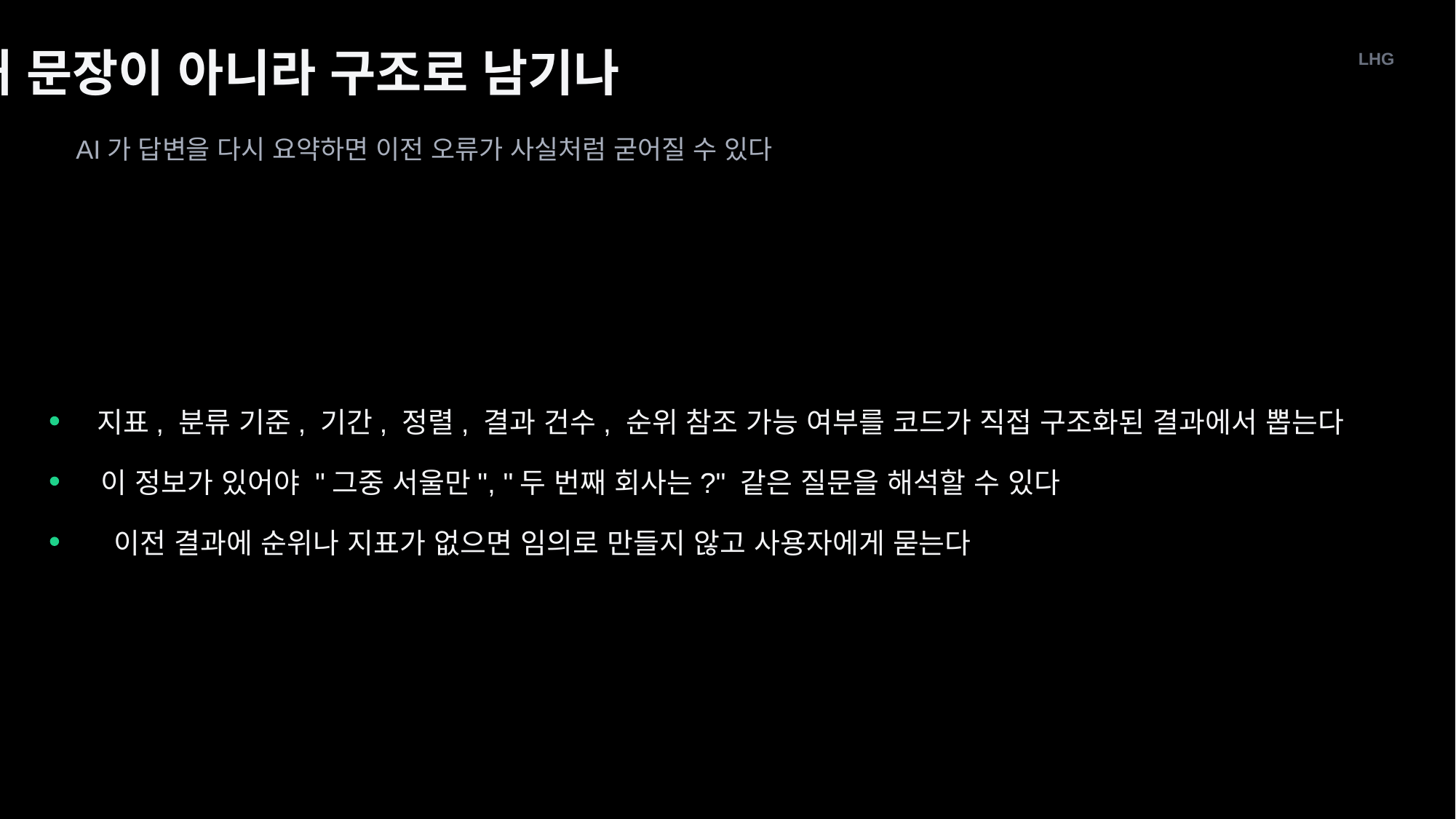

왜 문장이 아니라 구조로 남기나
LHG
AI가 답변을 다시 요약하면 이전 오류가 사실처럼 굳어질 수 있다
지표, 분류 기준, 기간, 정렬, 결과 건수, 순위 참조 가능 여부를 코드가 직접 구조화된 결과에서 뽑는다

이 정보가 있어야 "그중 서울만", "두 번째 회사는?" 같은 질문을 해석할 수 있다

이전 결과에 순위나 지표가 없으면 임의로 만들지 않고 사용자에게 묻는다